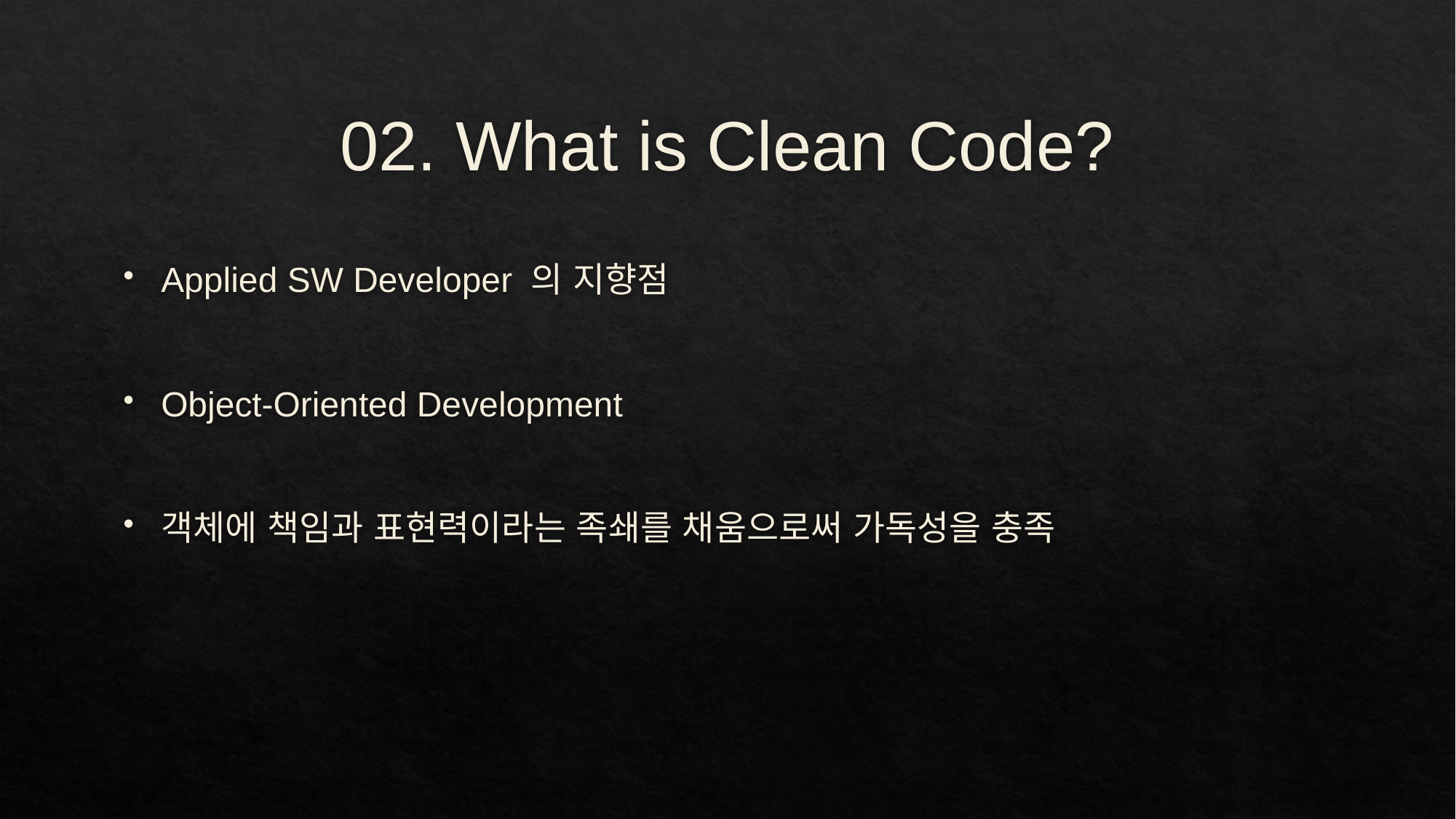

# 02. What is Clean Code?
Applied SW Developer 의 지향점

Object-Oriented Development

객체에 책임과 표현력이라는 족쇄를 채움으로써 가독성을 충족